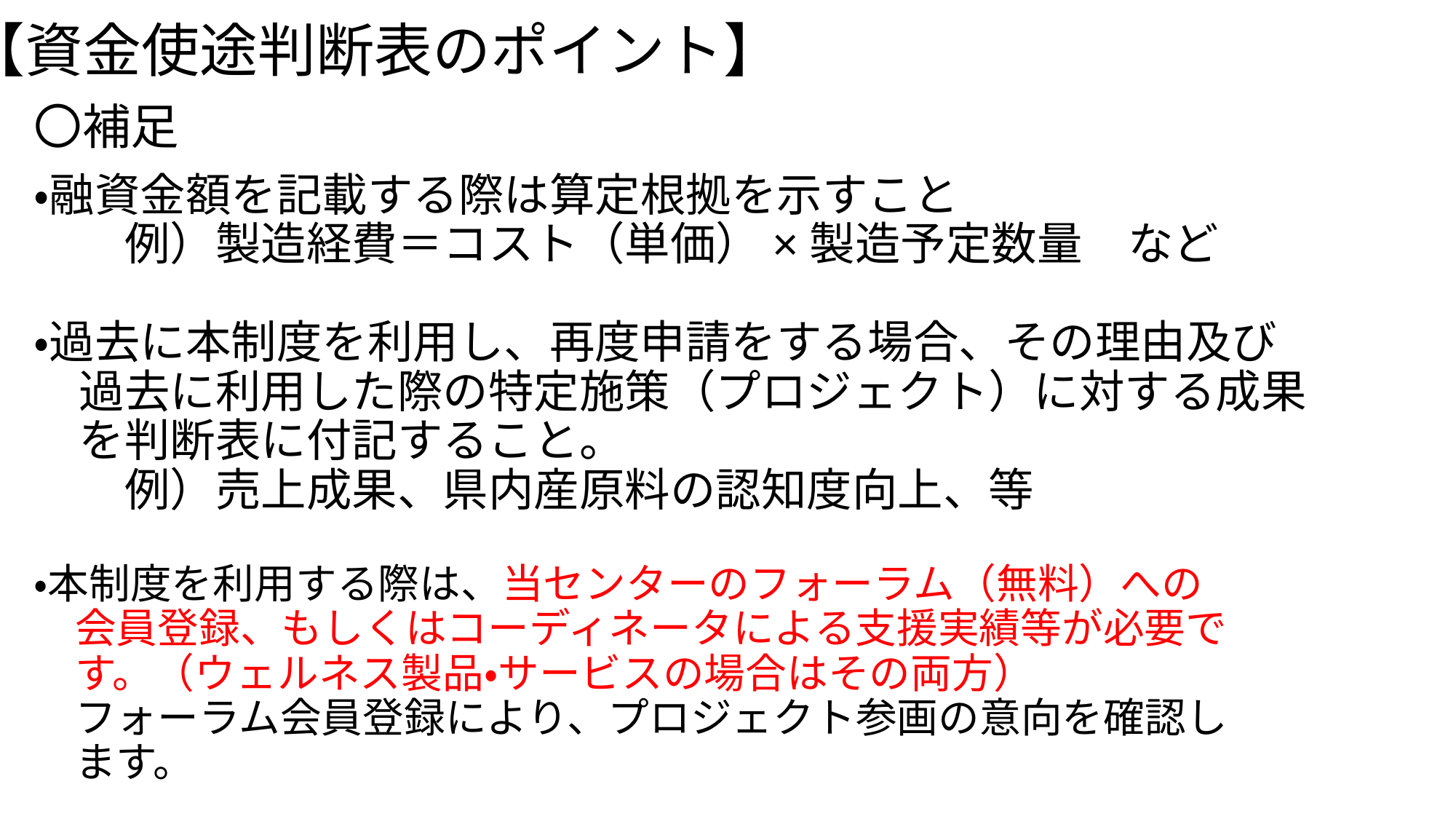

# 【資金使途判断表のポイント】
〇補足
・融資金額を記載する際は算定根拠を示すこと
　　例）製造経費＝コスト（単価）×製造予定数量　など

・過去に本制度を利用し、再度申請をする場合、その理由及び
　過去に利用した際の特定施策（プロジェクト）に対する成果
　を判断表に付記すること。
　　例）売上成果、県内産原料の認知度向上、等
・本制度を利用する際は、当センターのフォーラム（無料）への
　会員登録、もしくはコーディネータによる支援実績等が必要で
　す。（ウェルネス製品・サービスの場合はその両方）
　フォーラム会員登録により、プロジェクト参画の意向を確認し
　ます。